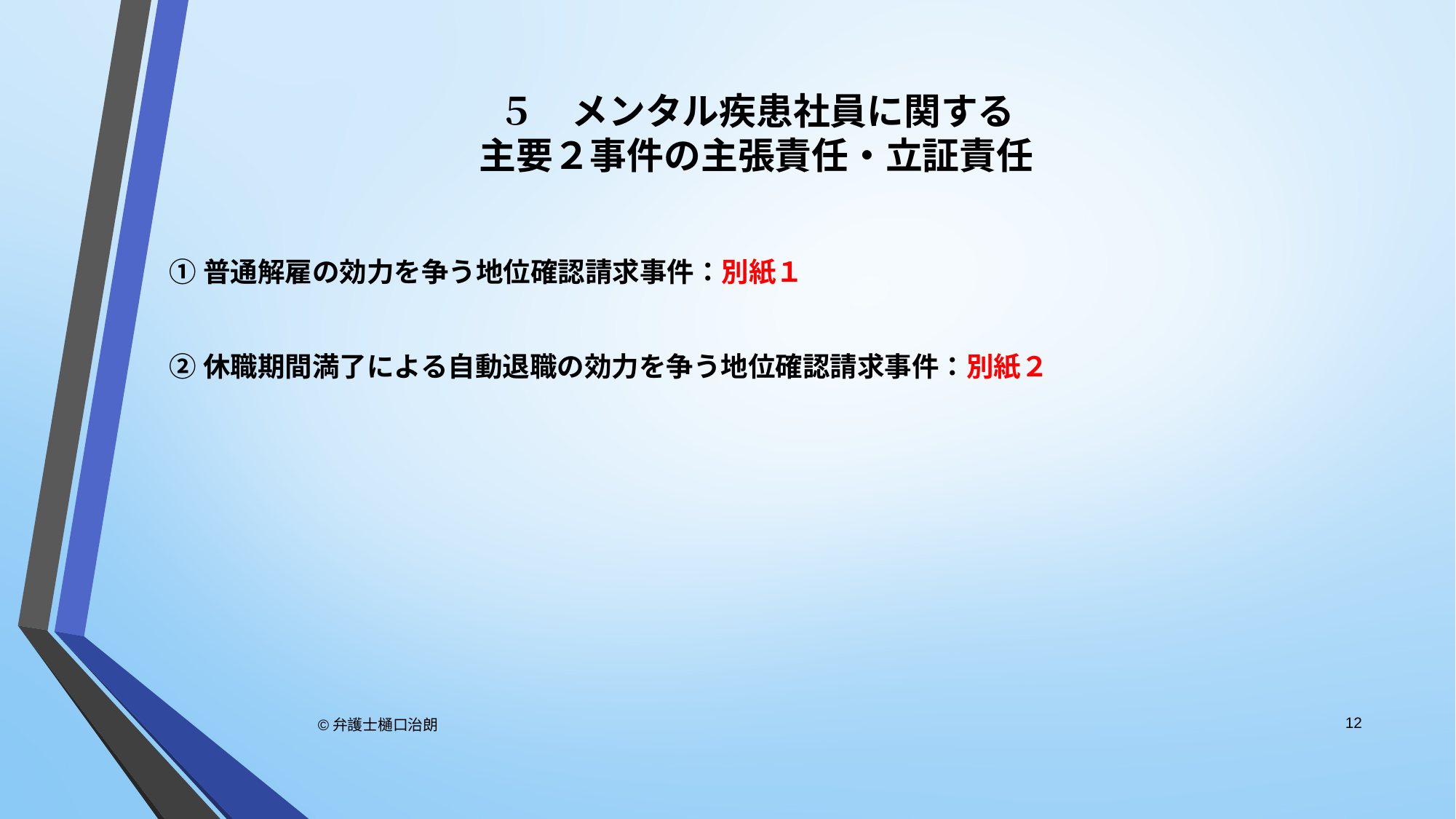

# ５　メンタル疾患社員に関する 主要２事件の主張責任・立証責任
①普通解雇の効力を争う地位確認請求事件：別紙１

➁休職期間満了による自動退職の効力を争う地位確認請求事件：別紙２

12
©弁護士樋口治朗